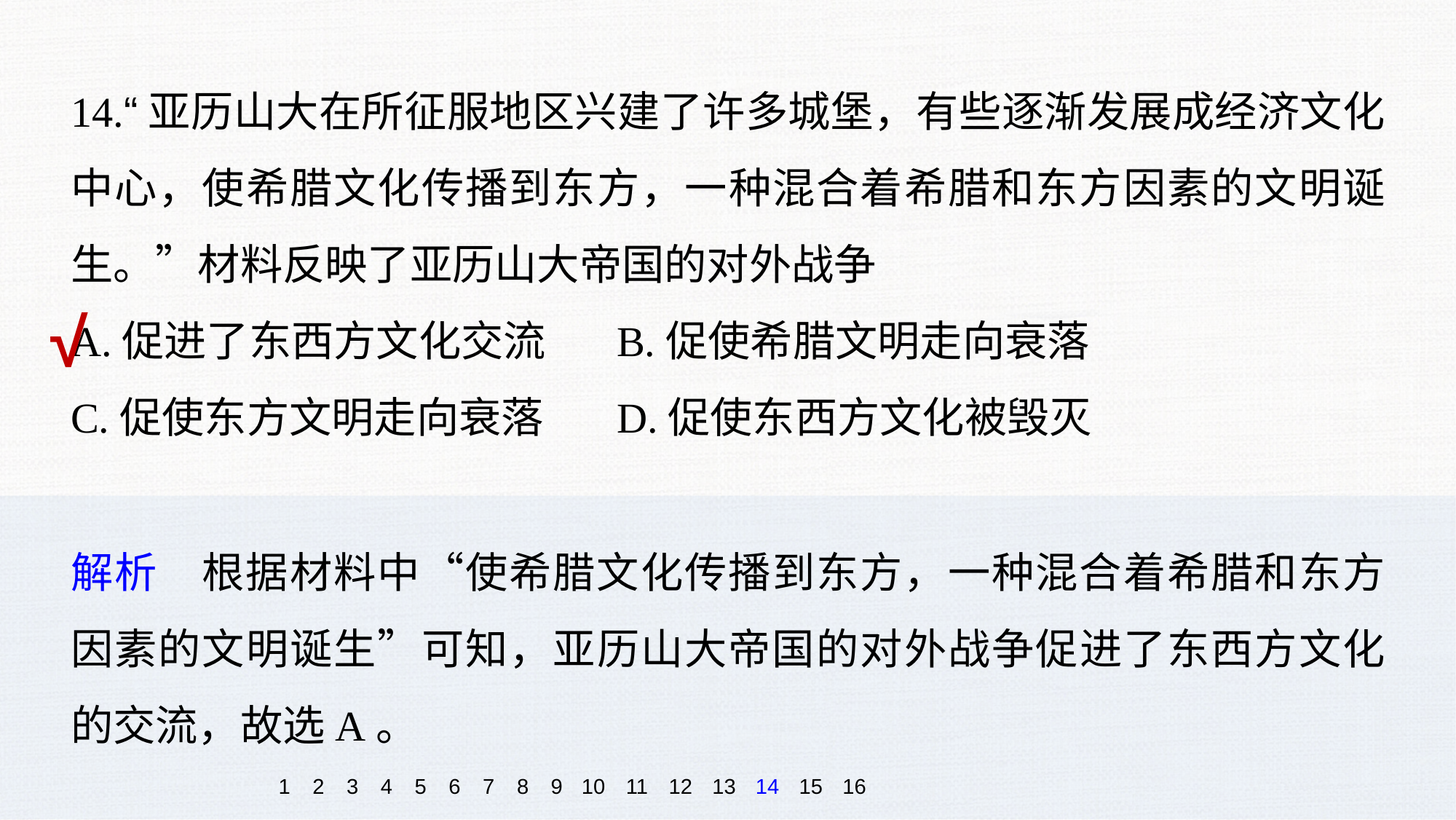

14.“亚历山大在所征服地区兴建了许多城堡，有些逐渐发展成经济文化中心，使希腊文化传播到东方，一种混合着希腊和东方因素的文明诞生。”材料反映了亚历山大帝国的对外战争
A.促进了东西方文化交流	B.促使希腊文明走向衰落
C.促使东方文明走向衰落	D.促使东西方文化被毁灭
√
解析　根据材料中“使希腊文化传播到东方，一种混合着希腊和东方因素的文明诞生”可知，亚历山大帝国的对外战争促进了东西方文化的交流，故选A。
1
2
3
4
5
6
7
8
9
10
11
12
13
14
15
16